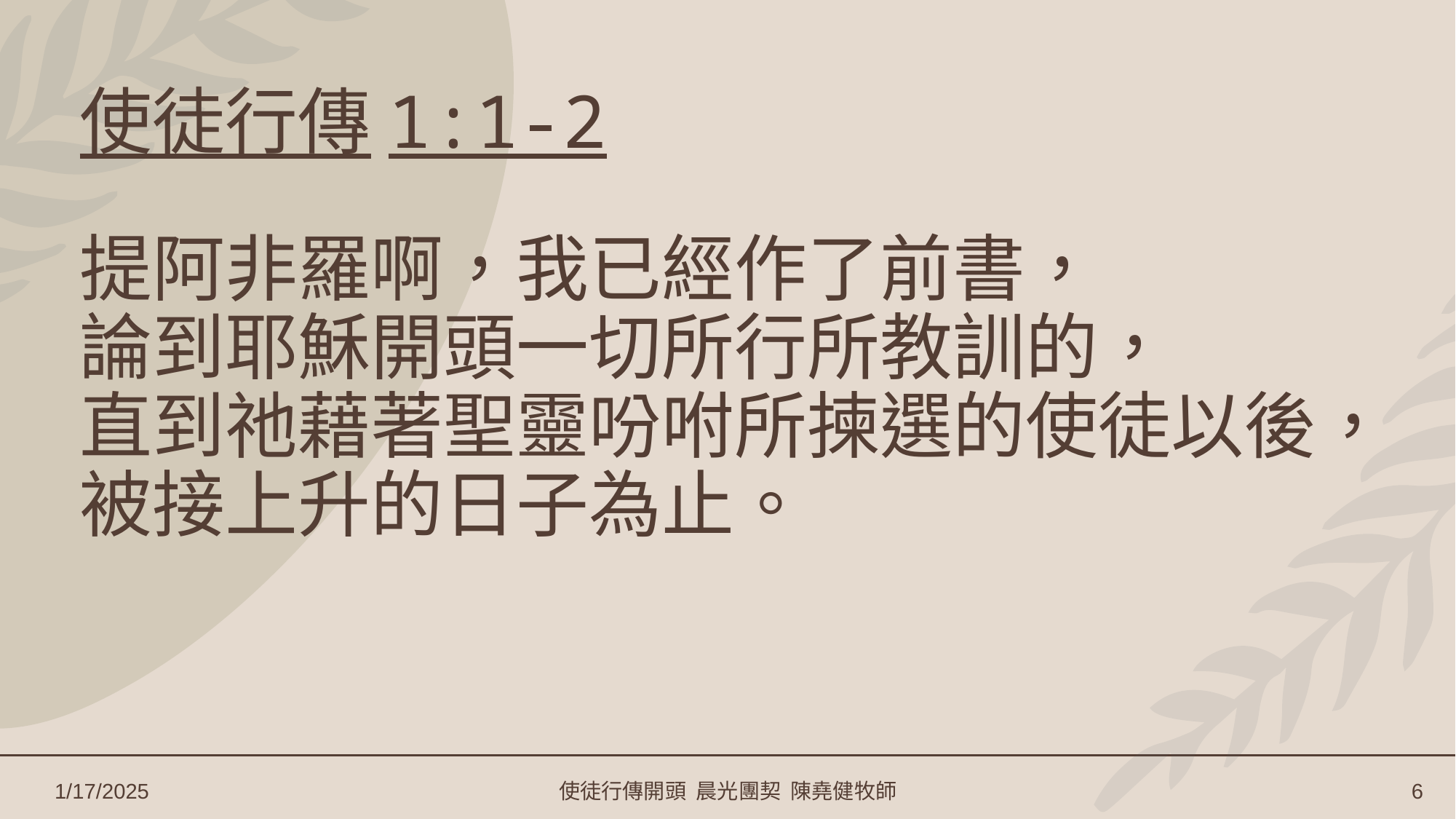

# 使徒行傳1:1-2
提阿非羅啊，我已經作了前書，
論到耶穌開頭一切所行所教訓的，
直到祂藉著聖靈吩咐所揀選的使徒以後，被接上升的日子為止。
1/17/2025
使徒行傳開頭  晨光團契  陳堯健牧師
6